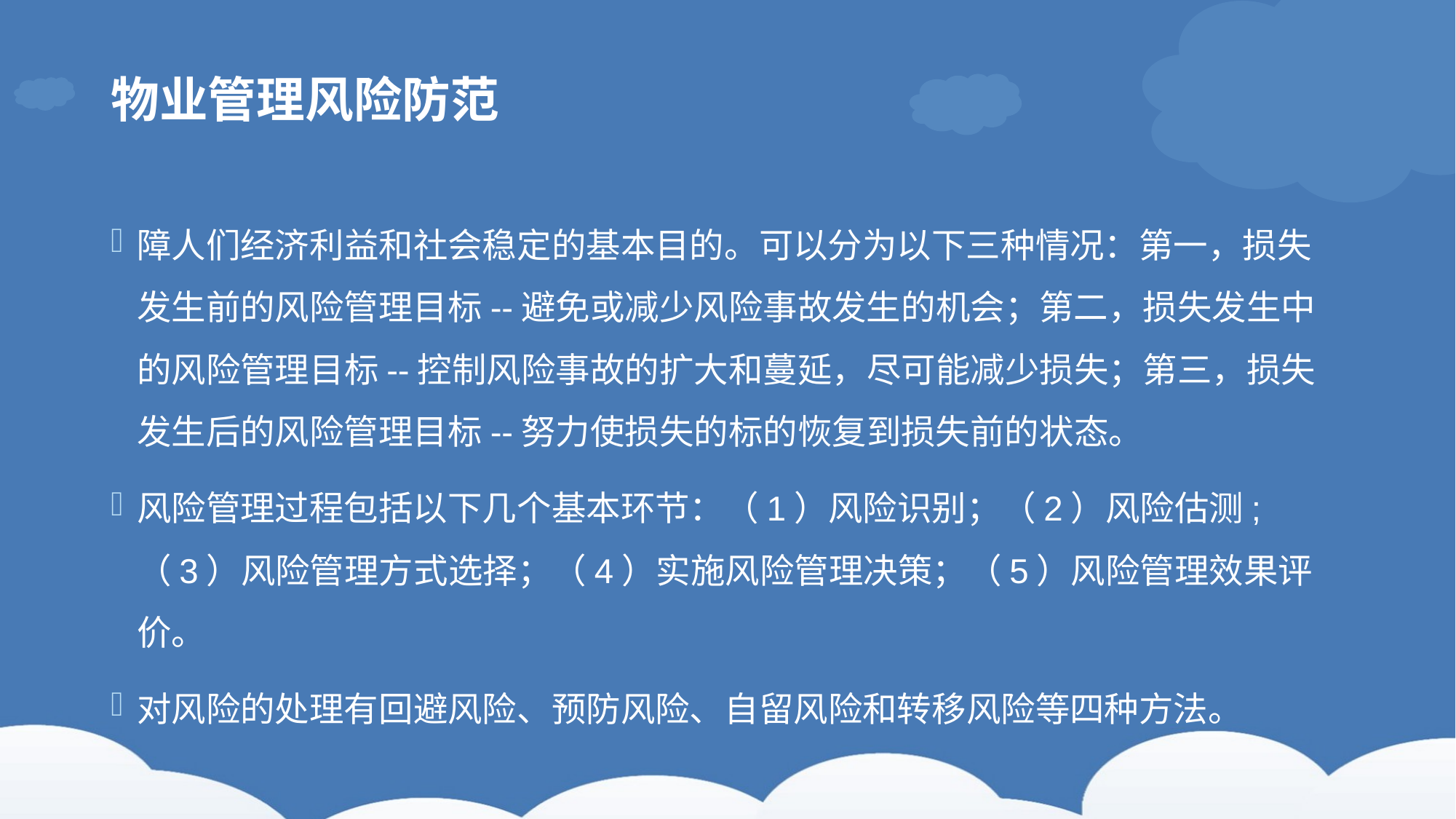

# 物业管理风险防范
障人们经济利益和社会稳定的基本目的。可以分为以下三种情况：第一，损失发生前的风险管理目标--避免或减少风险事故发生的机会；第二，损失发生中的风险管理目标--控制风险事故的扩大和蔓延，尽可能减少损失；第三，损失发生后的风险管理目标--努力使损失的标的恢复到损失前的状态。
风险管理过程包括以下几个基本环节：（1）风险识别；（2）风险估测;（3）风险管理方式选择；（4）实施风险管理决策；（5）风险管理效果评价。
对风险的处理有回避风险、预防风险、自留风险和转移风险等四种方法。